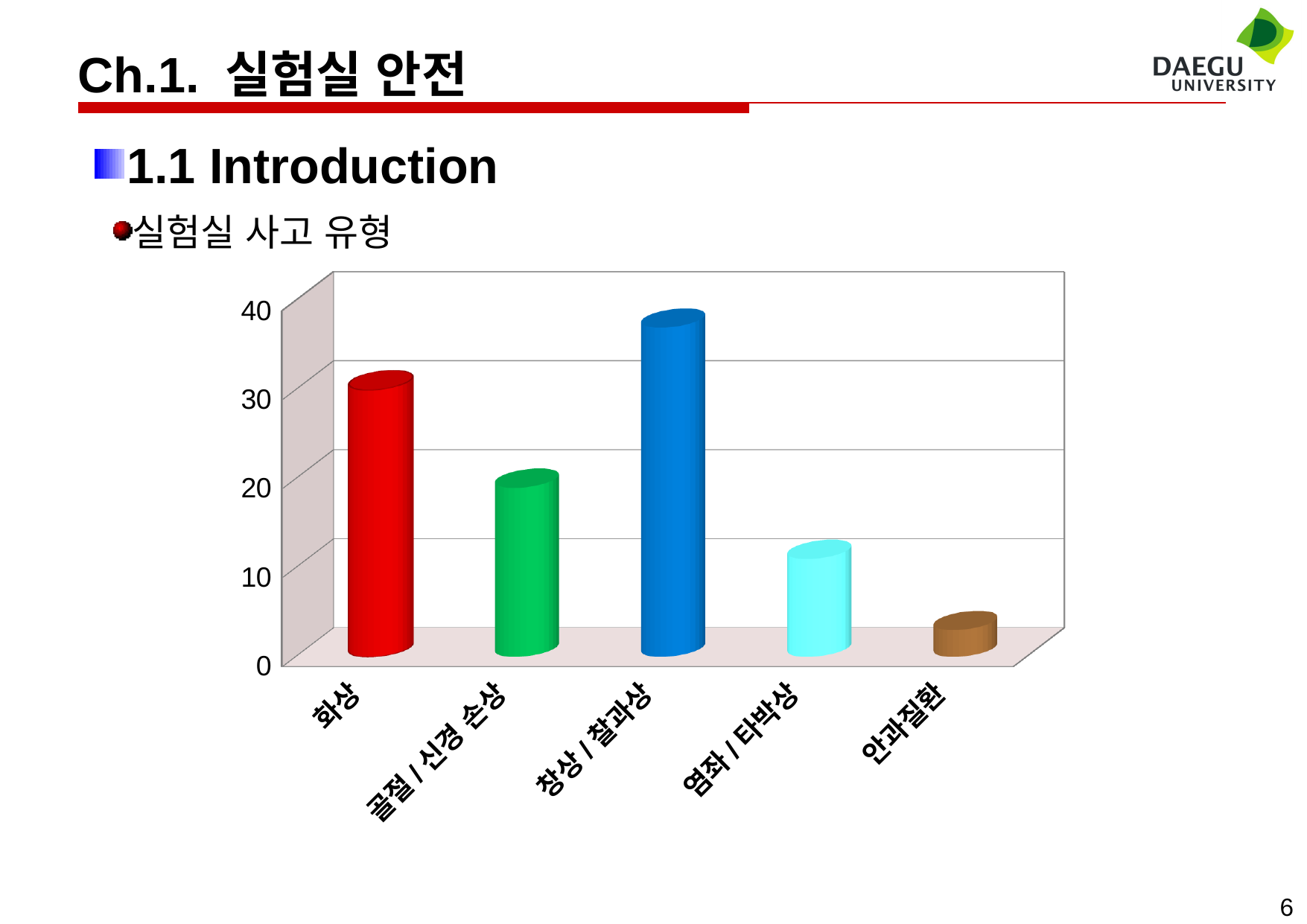

Ch.1. 실험실 안전
1.1 Introduction
실험실 사고 유형

[unsupported chart]

6